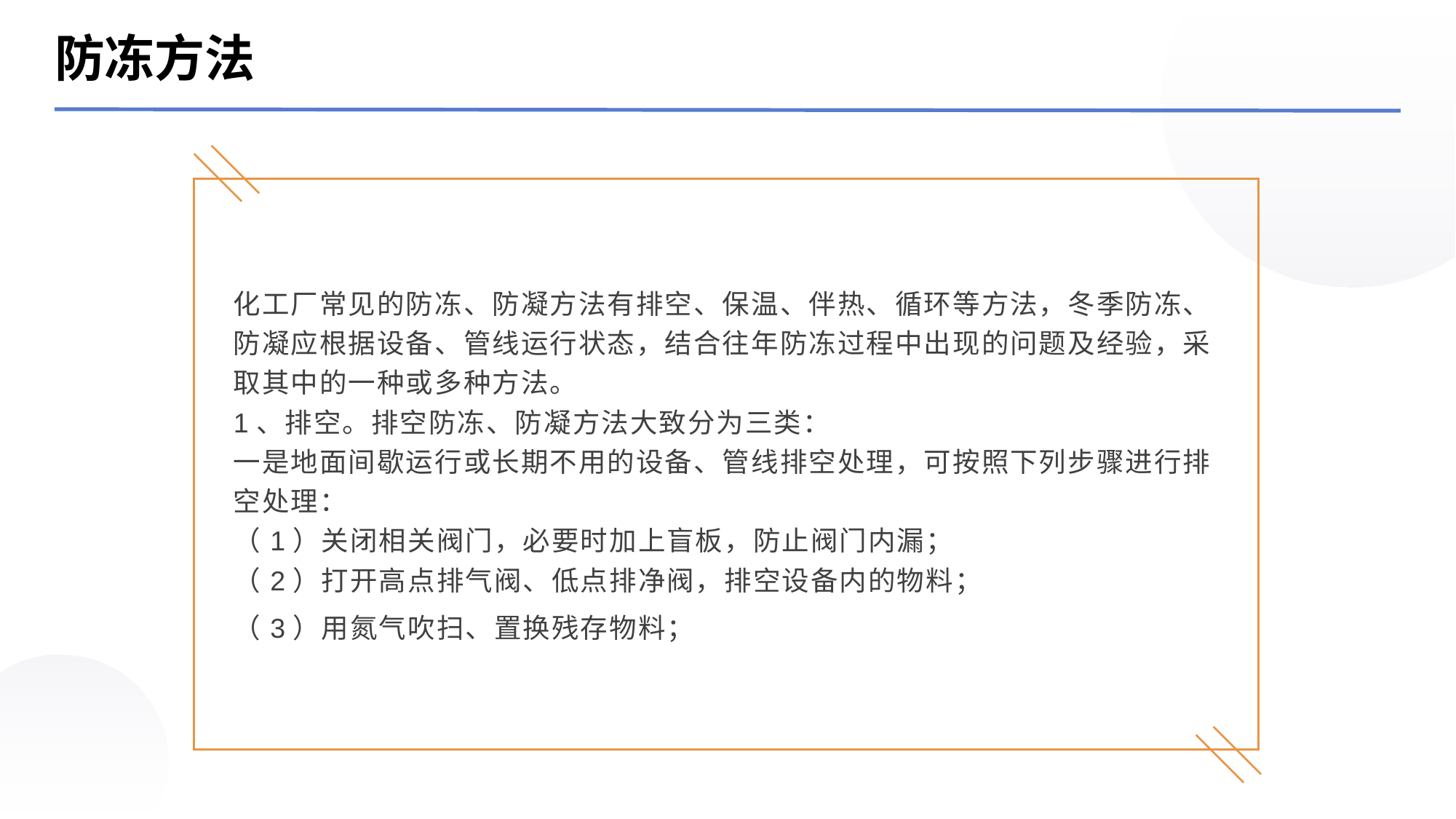

防冻方法

化工厂常见的防冻、防凝方法有排空、保温、伴热、循环等方法，冬季防冻、防凝应根据设备、管线运行状态，结合往年防冻过程中出现的问题及经验，采取其中的一种或多种方法。
1、排空。排空防冻、防凝方法大致分为三类：
一是地面间歇运行或长期不用的设备、管线排空处理，可按照下列步骤进行排空处理：
（1）关闭相关阀门，必要时加上盲板，防止阀门内漏；
（2）打开高点排气阀、低点排净阀，排空设备内的物料；
（3）用氮气吹扫、置换残存物料；